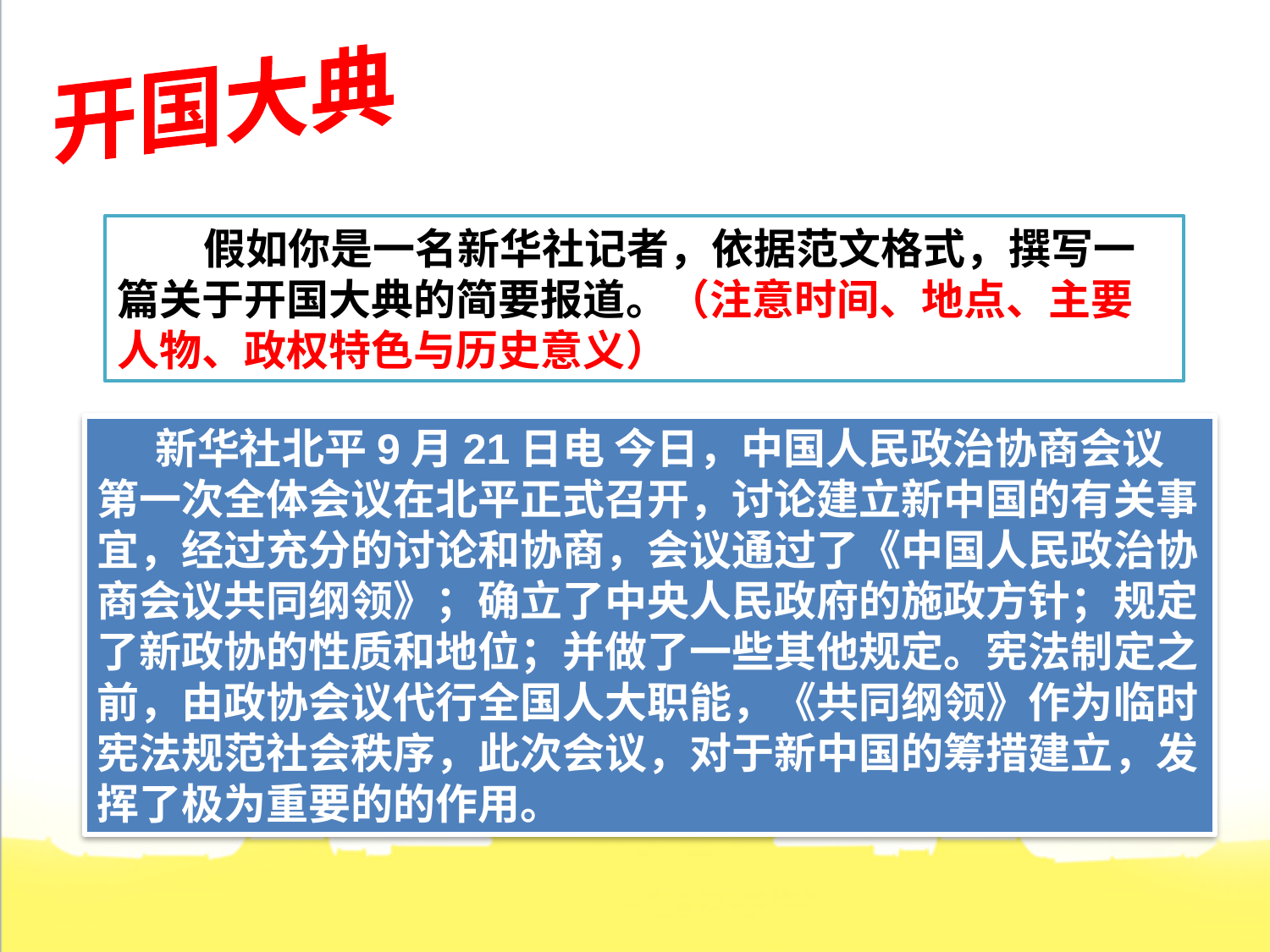

开国大典
        假如你是一名新华社记者，依据范文格式，撰写一篇关于开国大典的简要报道。（注意时间、地点、主要人物、政权特色与历史意义）
       新华社北平9月21日电 今日，中国人民政治协商会议第一次全体会议在北平正式召开，讨论建立新中国的有关事宜，经过充分的讨论和协商，会议通过了《中国人民政治协商会议共同纲领》；确立了中央人民政府的施政方针；规定了新政协的性质和地位；并做了一些其他规定。宪法制定之前，由政协会议代行全国人大职能，《共同纲领》作为临时宪法规范社会秩序，此次会议，对于新中国的筹措建立，发挥了极为重要的的作用。